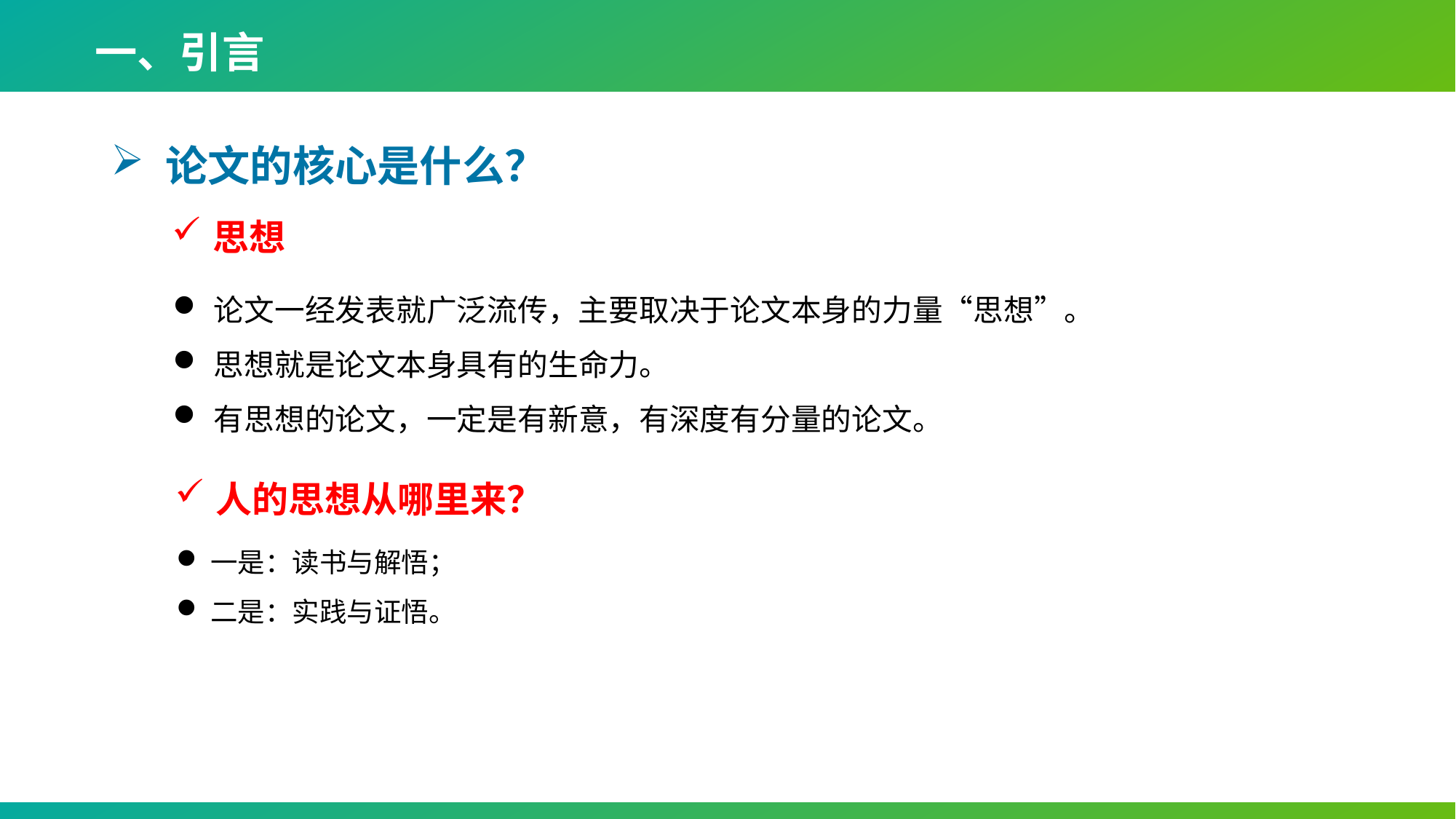

一、引言
论文的核心是什么？
思想
论文一经发表就广泛流传，主要取决于论文本身的力量“思想”。
思想就是论文本身具有的生命力。
有思想的论文，一定是有新意，有深度有分量的论文。
人的思想从哪里来？
一是：读书与解悟；
二是：实践与证悟。